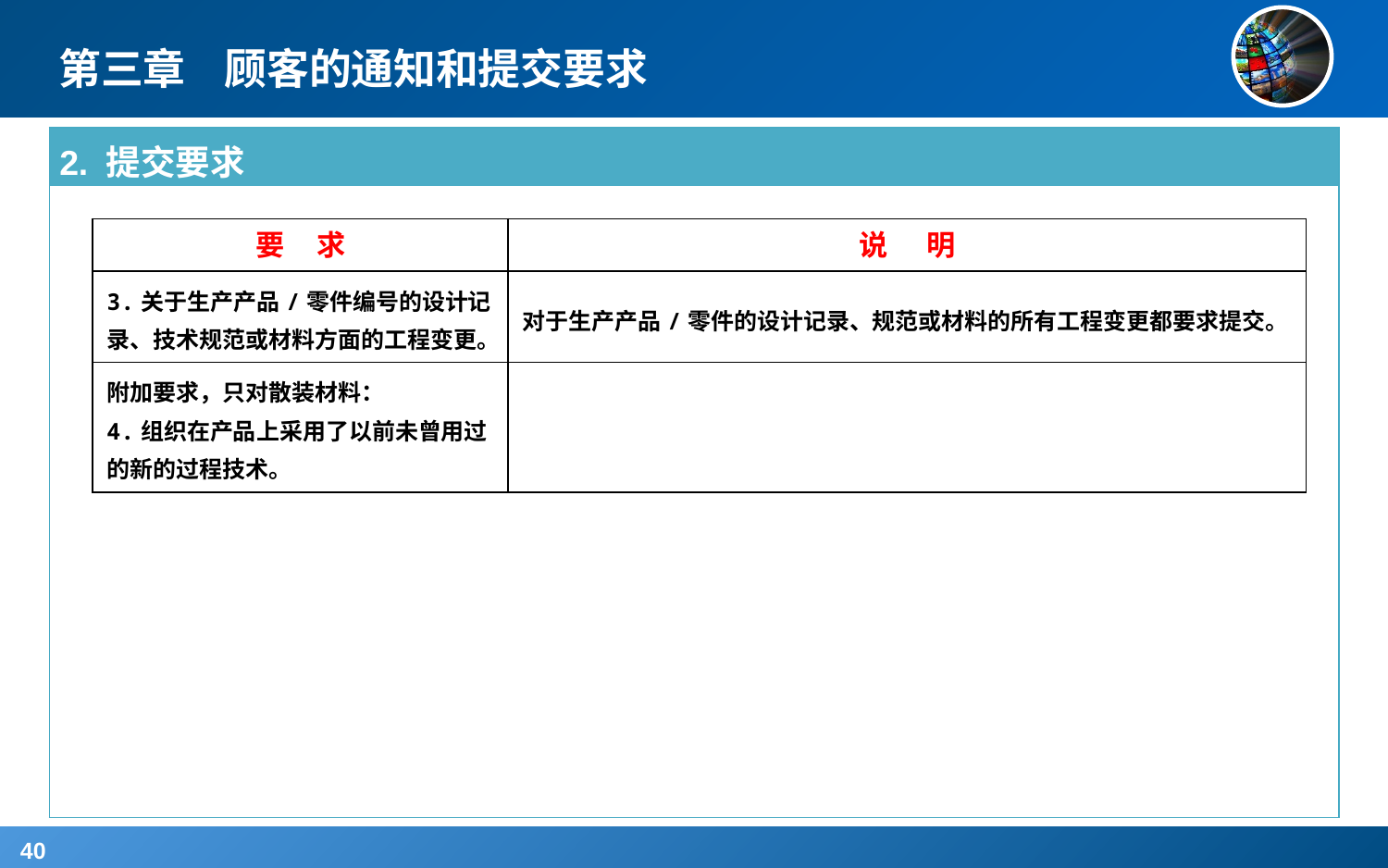

# 第三章    顾客的通知和提交要求
| 2. 提交要求 |
| --- |
|  |
| 要 求 | 说 明 |
| --- | --- |
| 3.关于生产产品/零件编号的设计记录、技术规范或材料方面的工程变更。 | 对于生产产品/零件的设计记录、规范或材料的所有工程变更都要求提交。 |
| 附加要求，只对散装材料： 4.组织在产品上采用了以前未曾用过的新的过程技术。 |  |